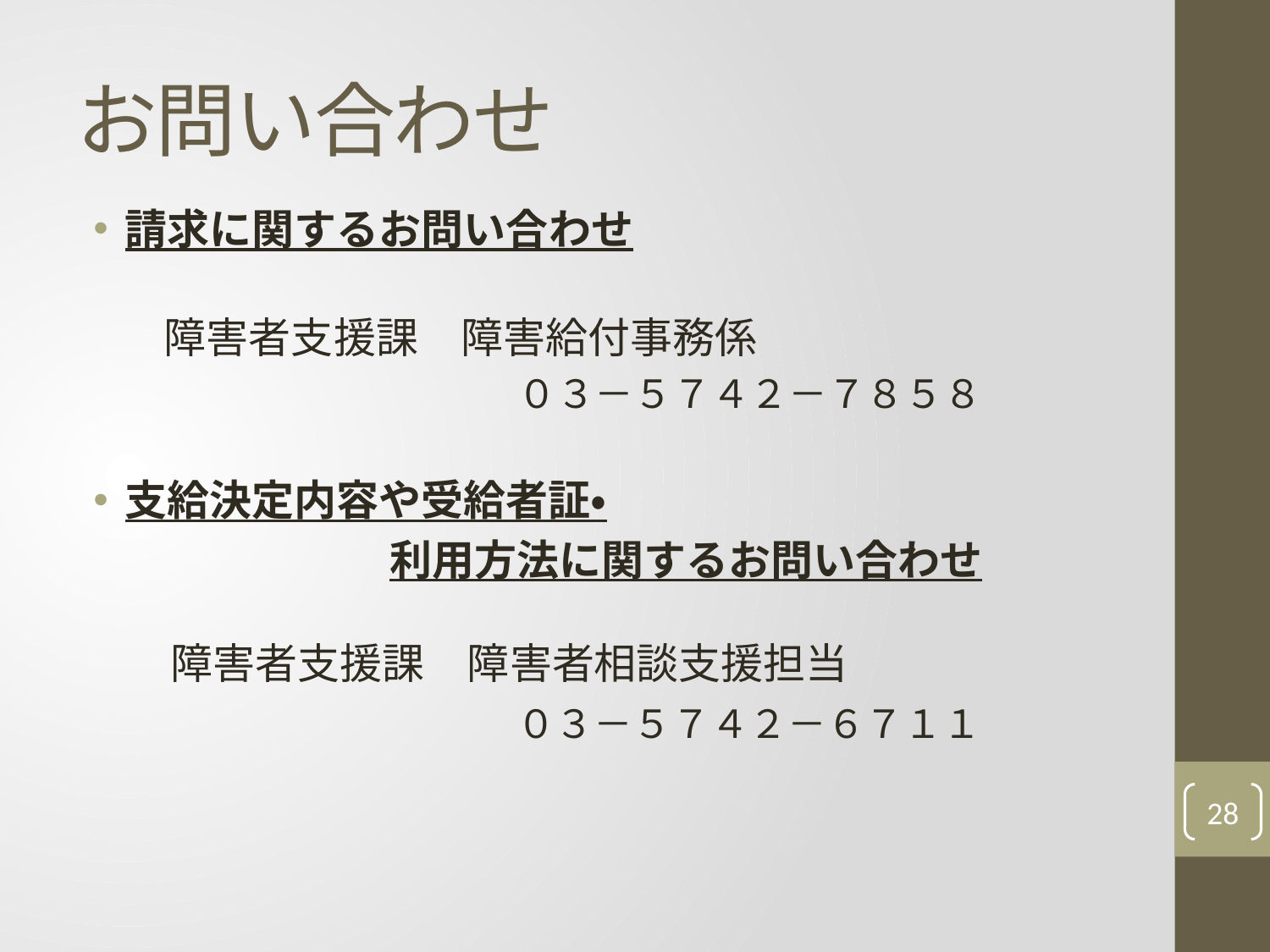

# お問い合わせ
請求に関するお問い合わせ

　　障害者支援課　障害給付事務係
　　　　　　　　　　　　０３－５７４２－７８５８

支給決定内容や受給者証・
　　　　　　　利用方法に関するお問い合わせ

　　障害者支援課　障害者相談支援担当
　　　　　　　　　　０３－５７４２－６７１１

28